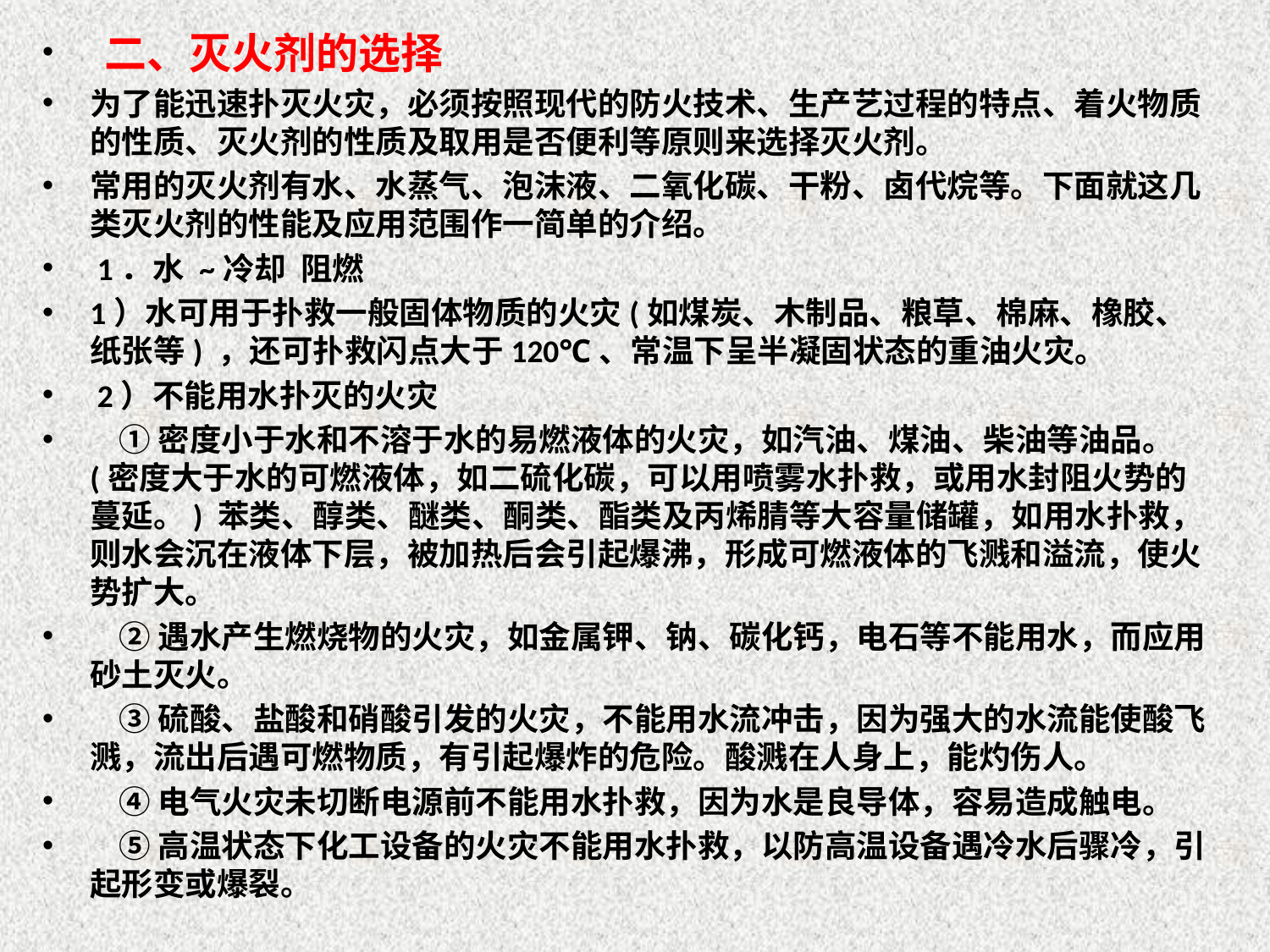

二、灭火剂的选择
为了能迅速扑灭火灾，必须按照现代的防火技术、生产艺过程的特点、着火物质的性质、灭火剂的性质及取用是否便利等原则来选择灭火剂。
常用的灭火剂有水、水蒸气、泡沫液、二氧化碳、干粉、卤代烷等。下面就这几类灭火剂的性能及应用范围作一简单的介绍。
 1．水 ~冷却  阻燃
1）水可用于扑救一般固体物质的火灾(如煤炭、木制品、粮草、棉麻、橡胶、纸张等) ，还可扑救闪点大于120℃、常温下呈半凝固状态的重油火灾。
 2）不能用水扑灭的火灾
    ①密度小于水和不溶于水的易燃液体的火灾，如汽油、煤油、柴油等油品。(密度大于水的可燃液体，如二硫化碳，可以用喷雾水扑救，或用水封阻火势的蔓延。) 苯类、醇类、醚类、酮类、酯类及丙烯腈等大容量储罐，如用水扑救，则水会沉在液体下层，被加热后会引起爆沸，形成可燃液体的飞溅和溢流，使火势扩大。
    ②遇水产生燃烧物的火灾，如金属钾、钠、碳化钙，电石等不能用水，而应用砂土灭火。
    ③硫酸、盐酸和硝酸引发的火灾，不能用水流冲击，因为强大的水流能使酸飞溅，流出后遇可燃物质，有引起爆炸的危险。酸溅在人身上，能灼伤人。
    ④电气火灾未切断电源前不能用水扑救，因为水是良导体，容易造成触电。
    ⑤高温状态下化工设备的火灾不能用水扑救，以防高温设备遇冷水后骤冷，引起形变或爆裂。